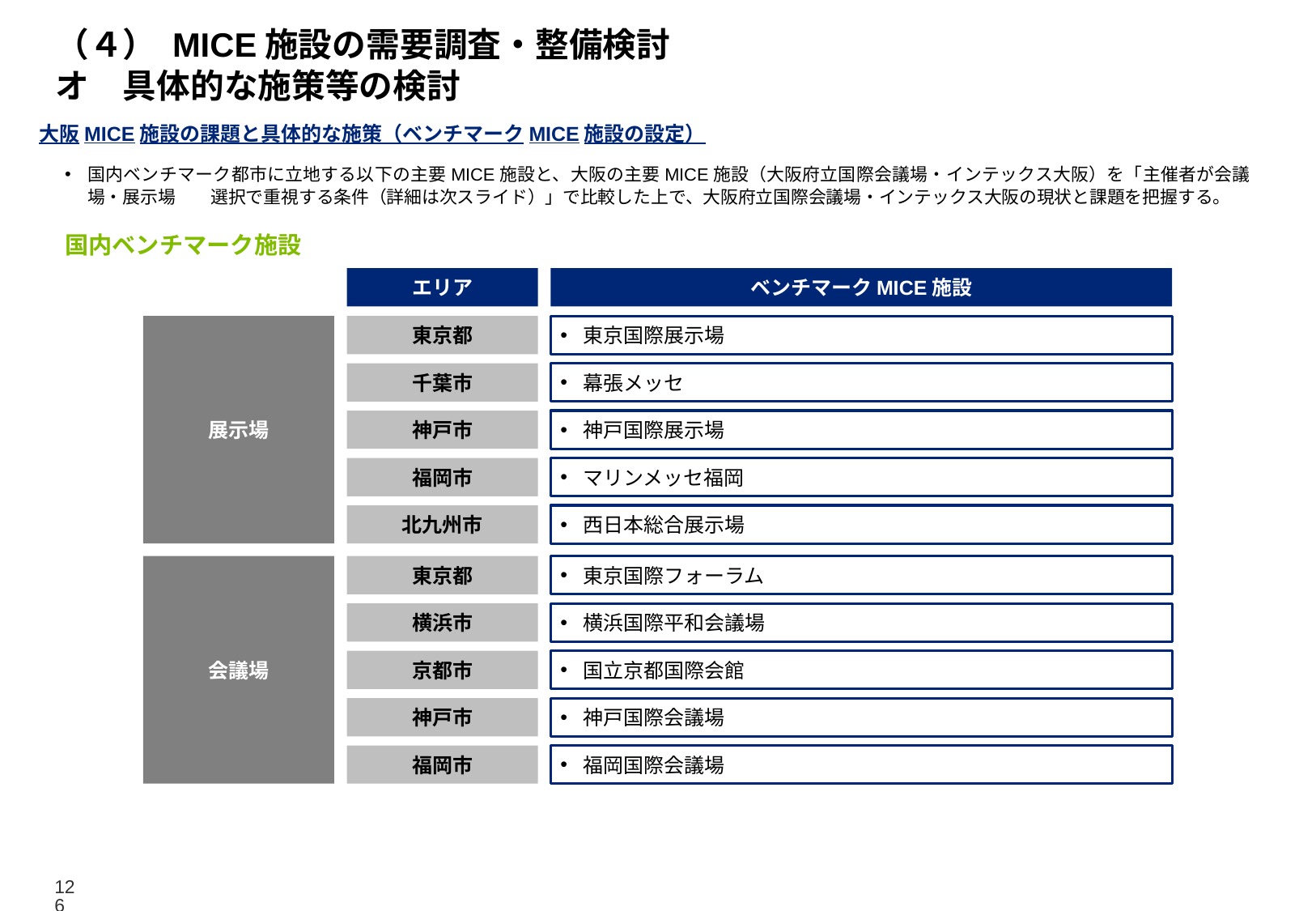

# （４） MICE施設の需要調査・整備検討 オ　具体的な施策等の検討
大阪MICE施設の課題と具体的な施策（ベンチマークMICE施設の設定）
国内ベンチマーク都市に立地する以下の主要MICE施設と、大阪の主要MICE施設（大阪府立国際会議場・インテックス大阪）を「主催者が会議場・展示場　　選択で重視する条件（詳細は次スライド）」で比較した上で、大阪府立国際会議場・インテックス大阪の現状と課題を把握する。
国内ベンチマーク施設
エリア
ベンチマークMICE施設
展示場
東京都
東京国際展示場
幕張メッセ
神戸国際展示場
マリンメッセ福岡
西日本総合展示場
千葉市
神戸市
福岡市
北九州市
会議場
東京都
東京国際フォーラム
横浜国際平和会議場
国立京都国際会館
神戸国際会議場
福岡国際会議場
横浜市
京都市
神戸市
福岡市
126